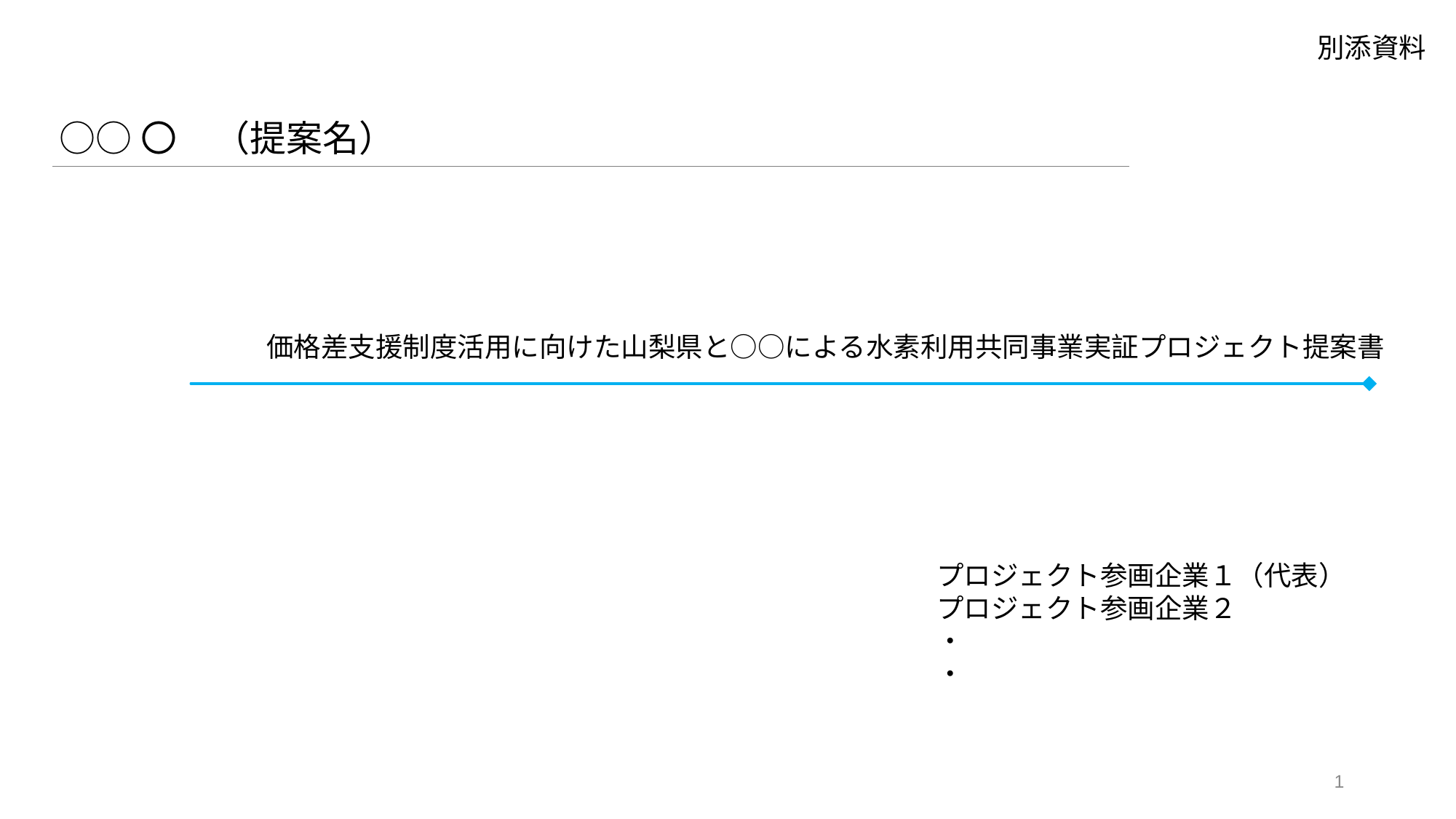

別添資料
○○〇　（提案名）
価格差支援制度活用に向けた山梨県と○○による水素利用共同事業実証プロジェクト提案書
プロジェクト参画企業１（代表）
プロジェクト参画企業２
・
・
1